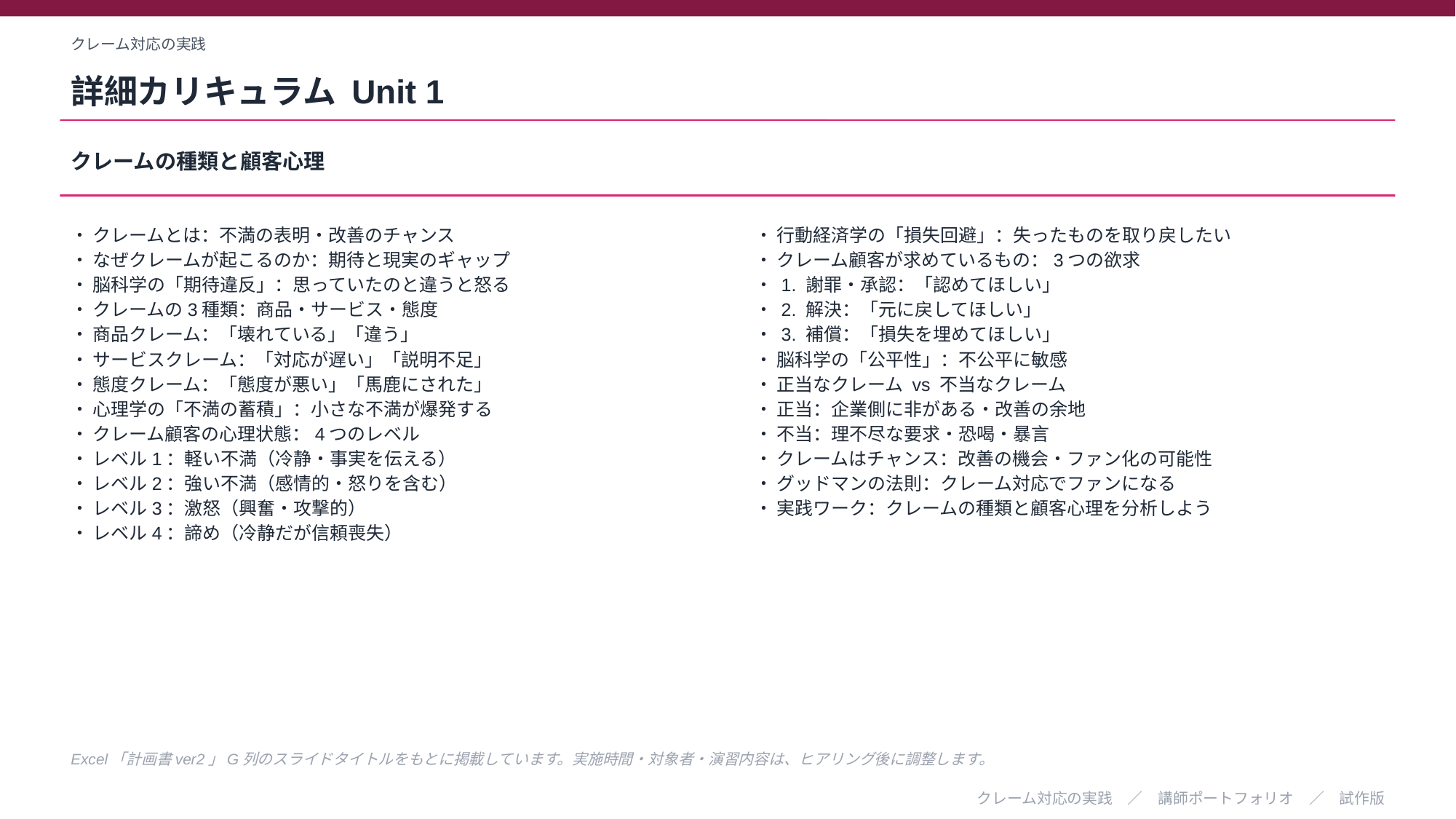

クレーム対応の実践
詳細カリキュラム Unit 1

クレームの種類と顧客心理

・ クレームとは：不満の表明・改善のチャンス
・ なぜクレームが起こるのか：期待と現実のギャップ
・ 脳科学の「期待違反」：思っていたのと違うと怒る
・ クレームの3種類：商品・サービス・態度
・ 商品クレーム：「壊れている」「違う」
・ サービスクレーム：「対応が遅い」「説明不足」
・ 態度クレーム：「態度が悪い」「馬鹿にされた」
・ 心理学の「不満の蓄積」：小さな不満が爆発する
・ クレーム顧客の心理状態：4つのレベル
・ レベル1：軽い不満（冷静・事実を伝える）
・ レベル2：強い不満（感情的・怒りを含む）
・ レベル3：激怒（興奮・攻撃的）
・ レベル4：諦め（冷静だが信頼喪失）
・ 行動経済学の「損失回避」：失ったものを取り戻したい
・ クレーム顧客が求めているもの：3つの欲求
・ 1. 謝罪・承認：「認めてほしい」
・ 2. 解決：「元に戻してほしい」
・ 3. 補償：「損失を埋めてほしい」
・ 脳科学の「公平性」：不公平に敏感
・ 正当なクレーム vs 不当なクレーム
・ 正当：企業側に非がある・改善の余地
・ 不当：理不尽な要求・恐喝・暴言
・ クレームはチャンス：改善の機会・ファン化の可能性
・ グッドマンの法則：クレーム対応でファンになる
・ 実践ワーク：クレームの種類と顧客心理を分析しよう
Excel「計画書ver2」G列のスライドタイトルをもとに掲載しています。実施時間・対象者・演習内容は、ヒアリング後に調整します。
クレーム対応の実践　／　講師ポートフォリオ　／　試作版